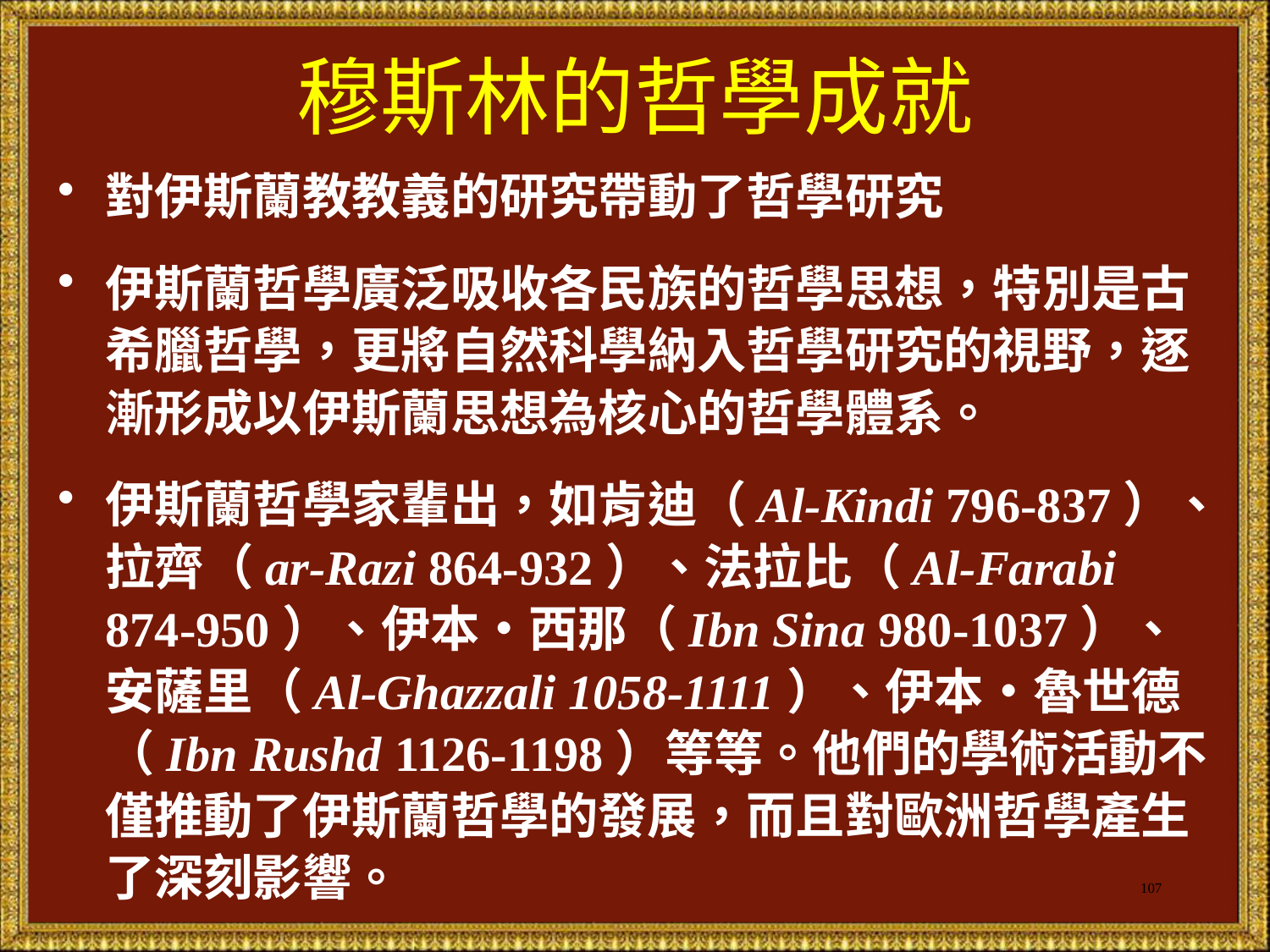

# 穆斯林的哲學成就
對伊斯蘭教教義的研究帶動了哲學研究
伊斯蘭哲學廣泛吸收各民族的哲學思想，特別是古希臘哲學，更將自然科學納入哲學研究的視野，逐漸形成以伊斯蘭思想為核心的哲學體系。
伊斯蘭哲學家輩出，如肯迪（Al-Kindi 796-837）、拉齊（ar-Razi 864-932）、法拉比（Al-Farabi 874-950）、伊本‧西那（Ibn Sina 980-1037）、安薩里（Al-Ghazzali 1058-1111）、伊本‧魯世德（Ibn Rushd 1126-1198）等等。他們的學術活動不僅推動了伊斯蘭哲學的發展，而且對歐洲哲學產生了深刻影響。
107